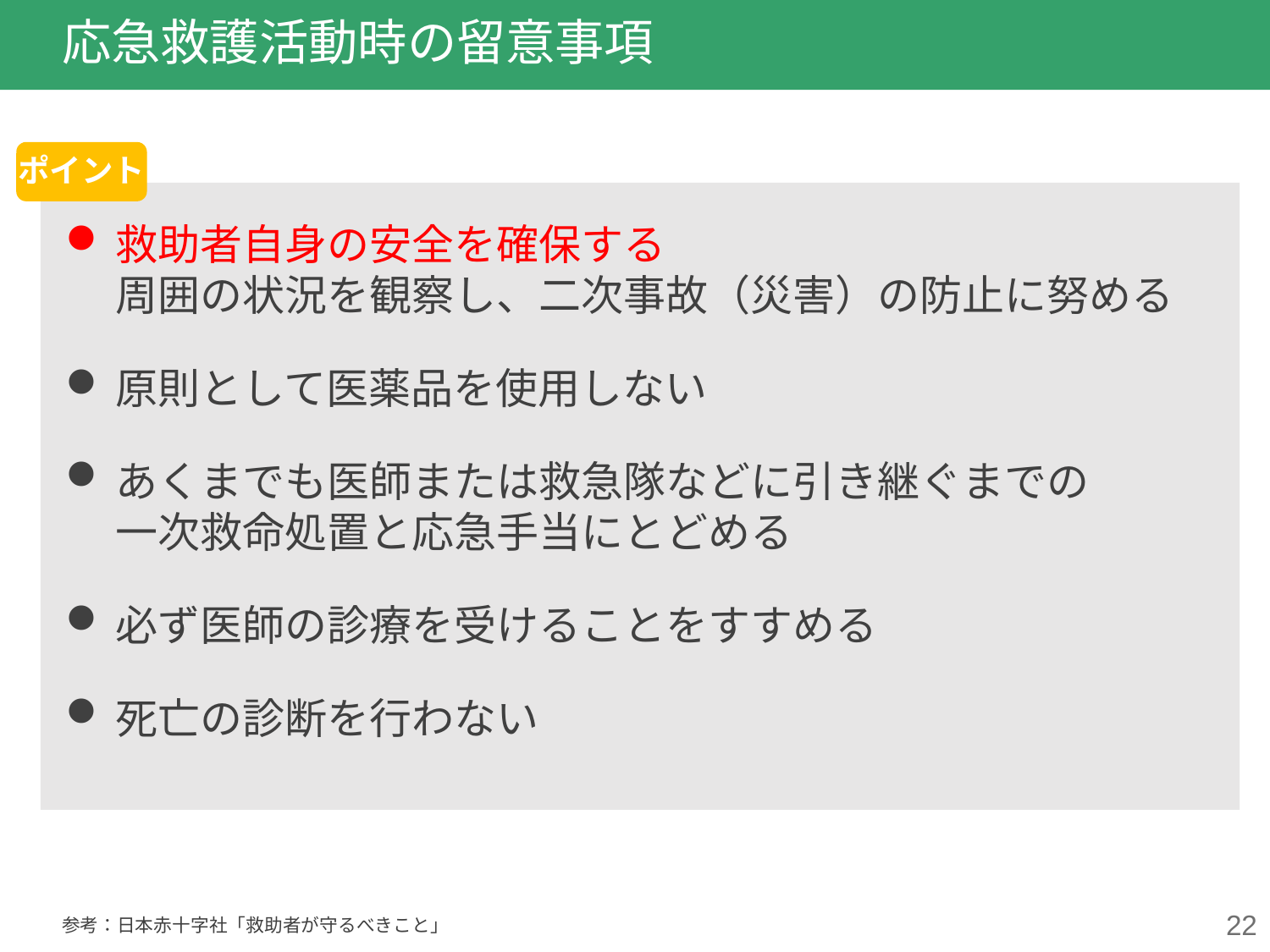

# 応急救護活動時の留意事項
ポイント
救助者自身の安全を確保する
周囲の状況を観察し、二次事故（災害）の防止に努める
原則として医薬品を使用しない
あくまでも医師または救急隊などに引き継ぐまでの
一次救命処置と応急手当にとどめる
必ず医師の診療を受けることをすすめる
死亡の診断を行わない
22
参考：日本赤十字社「救助者が守るべきこと」